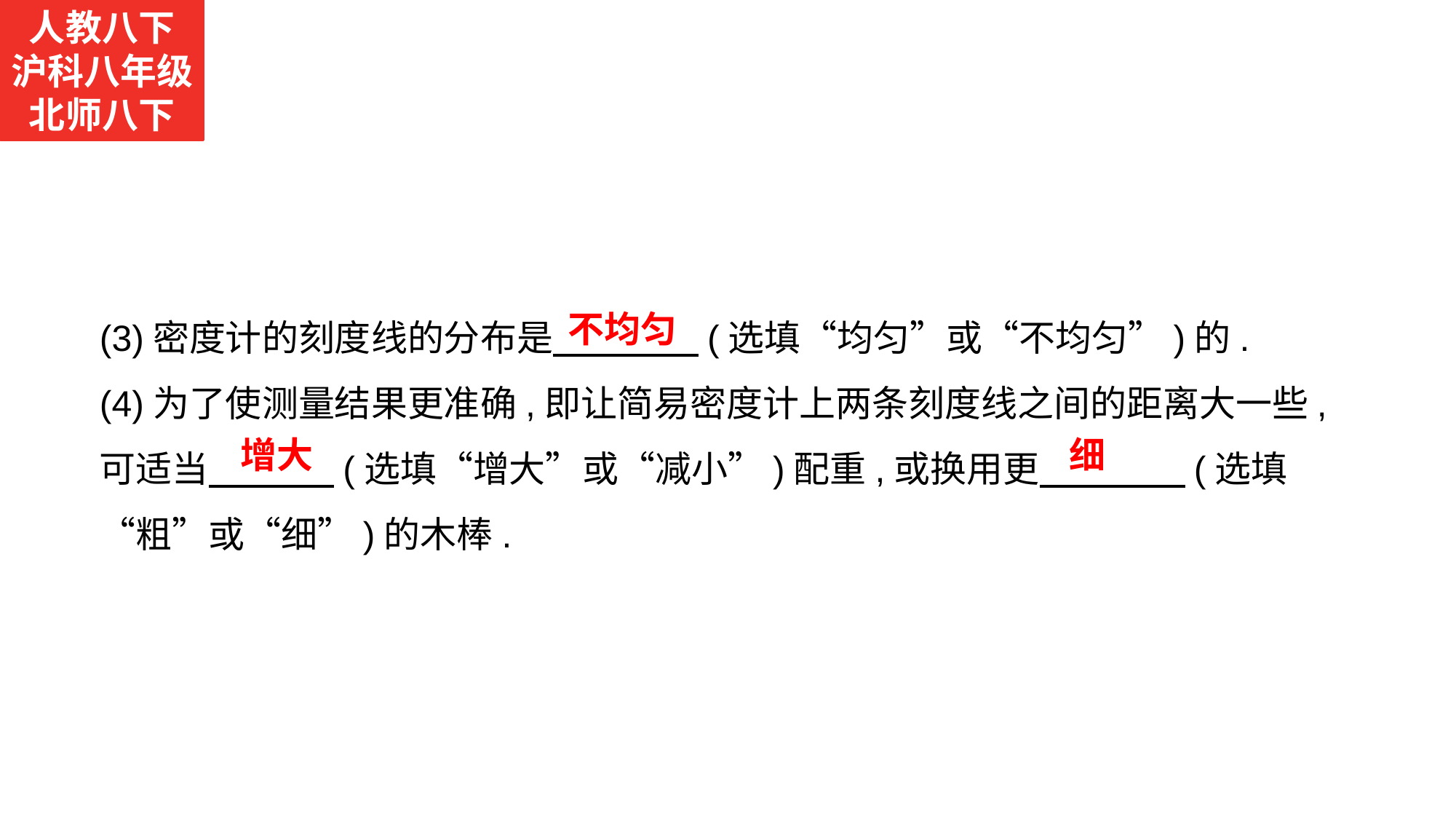

人教八下
沪科八年级
北师八下
(3)密度计的刻度线的分布是　　　　(选填“均匀”或“不均匀”)的.
(4)为了使测量结果更准确,即让简易密度计上两条刻度线之间的距离大一些,可适当　　  　(选填“增大”或“减小”)配重,或换用更　　　　(选填“粗”或“细”)的木棒.
 不均匀
 增大
 细